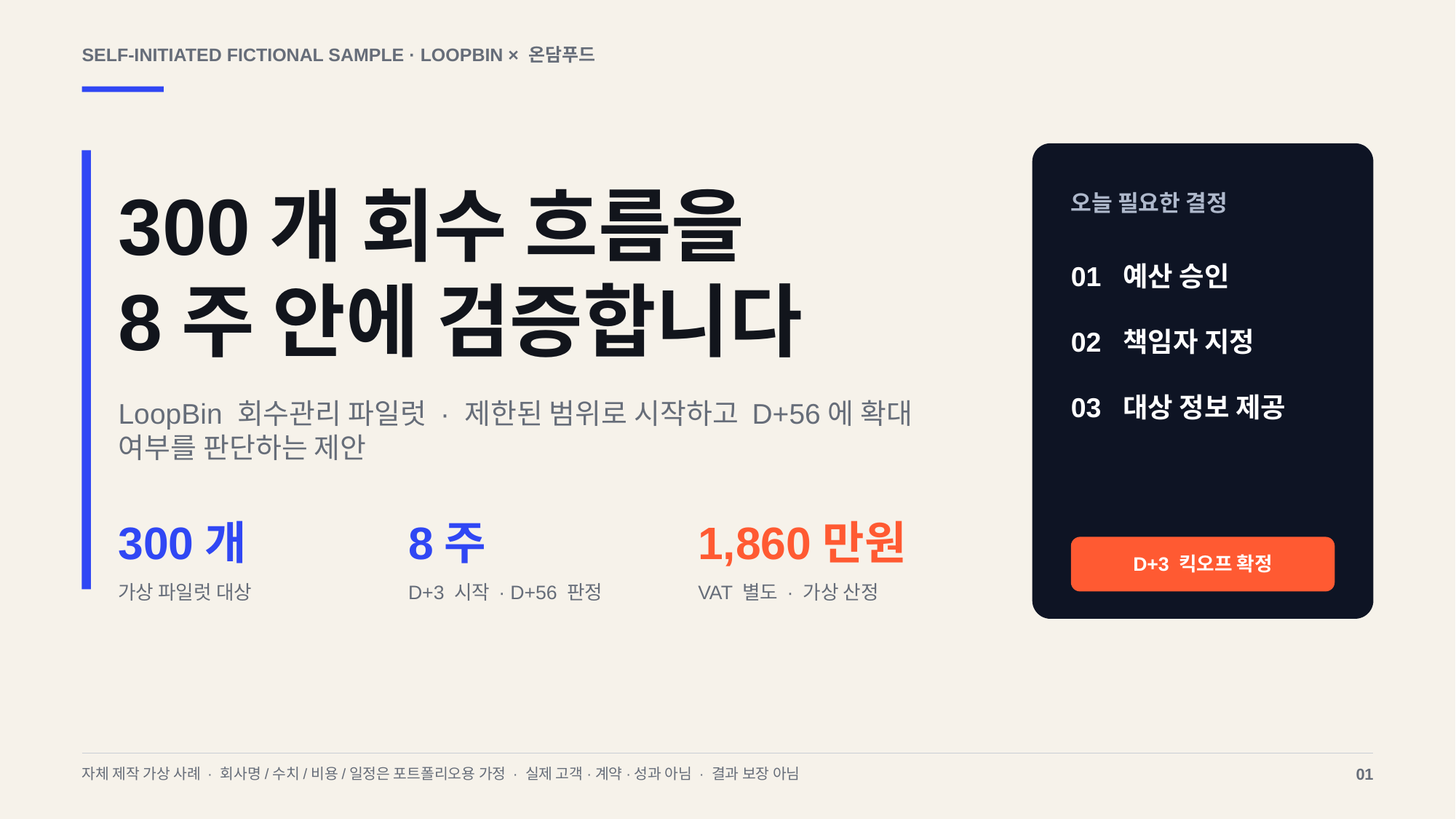

SELF-INITIATED FICTIONAL SAMPLE · LOOPBIN × 온담푸드

300개 회수 흐름을
8주 안에 검증합니다
오늘 필요한 결정
01  예산 승인

02  책임자 지정

03  대상 정보 제공
LoopBin 회수관리 파일럿 · 제한된 범위로 시작하고 D+56에 확대 여부를 판단하는 제안
300개
8주
1,860만원

D+3 킥오프 확정
가상 파일럿 대상
D+3 시작 · D+56 판정
VAT 별도 · 가상 산정
자체 제작 가상 사례 · 회사명/수치/비용/일정은 포트폴리오용 가정 · 실제 고객·계약·성과 아님 · 결과 보장 아님
01